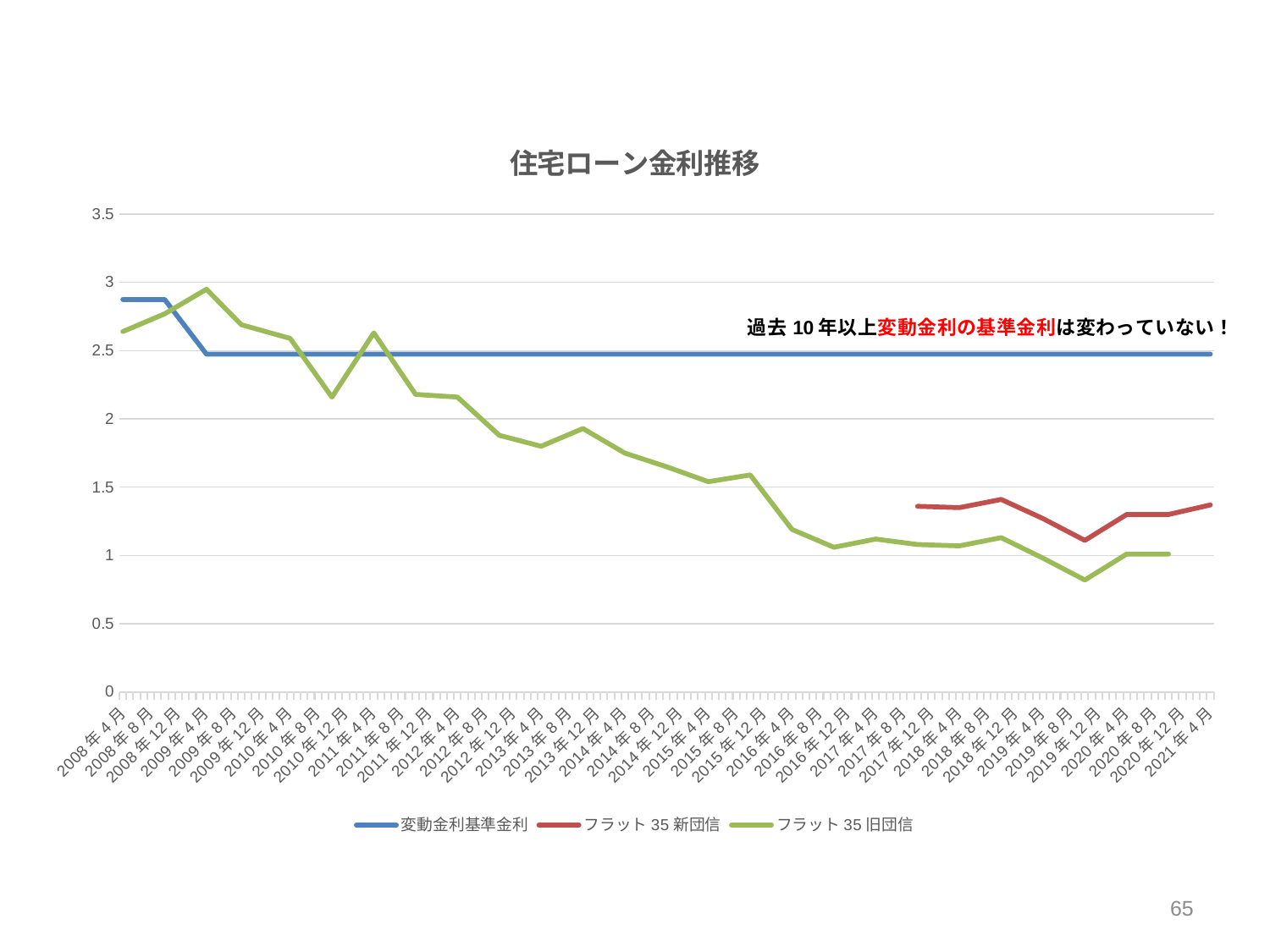

### Chart: 住宅ローン金利推移

| Category | 変動金利基準金利 | フラット35新団信 | フラット35旧団信 |
|---|---|---|---|
| 39539 | 2.875 | None | 2.64 |
| 39722 | 2.875 | None | 2.77 |
| 39904 | 2.475 | None | 2.95 |
| 40057 | 2.475 | None | 2.69 |
| 40269 | 2.475 | None | 2.59 |
| 40452 | 2.475 | None | 2.16 |
| 40634 | 2.475 | None | 2.63 |
| 40817 | 2.475 | None | 2.18 |
| 41000 | 2.475 | None | 2.16 |
| 41183 | 2.475 | None | 1.88 |
| 41365 | 2.475 | None | 1.8 |
| 41548 | 2.475 | None | 1.93 |
| 41730 | 2.475 | None | 1.75 |
| 41913 | 2.475 | None | 1.65 |
| 42095 | 2.475 | None | 1.54 |
| 42278 | 2.475 | None | 1.59 |
| 42461 | 2.475 | None | 1.19 |
| 42644 | 2.475 | None | 1.06 |
| 42826 | 2.475 | None | 1.12 |
| 43009 | 2.475 | 1.36 | 1.08 |
| 43191 | 2.475 | 1.35 | 1.07 |
| 43374 | 2.475 | 1.41 | 1.13 |
| 43556 | 2.475 | 1.27 | 0.98 |
| 43739 | 2.475 | 1.11 | 0.82 |
| 43922 | 2.475 | 1.3 | 1.01 |
| 44105 | 2.475 | 1.3 | 1.01 |
| 44287 | 2.475 | 1.37 | None |
65